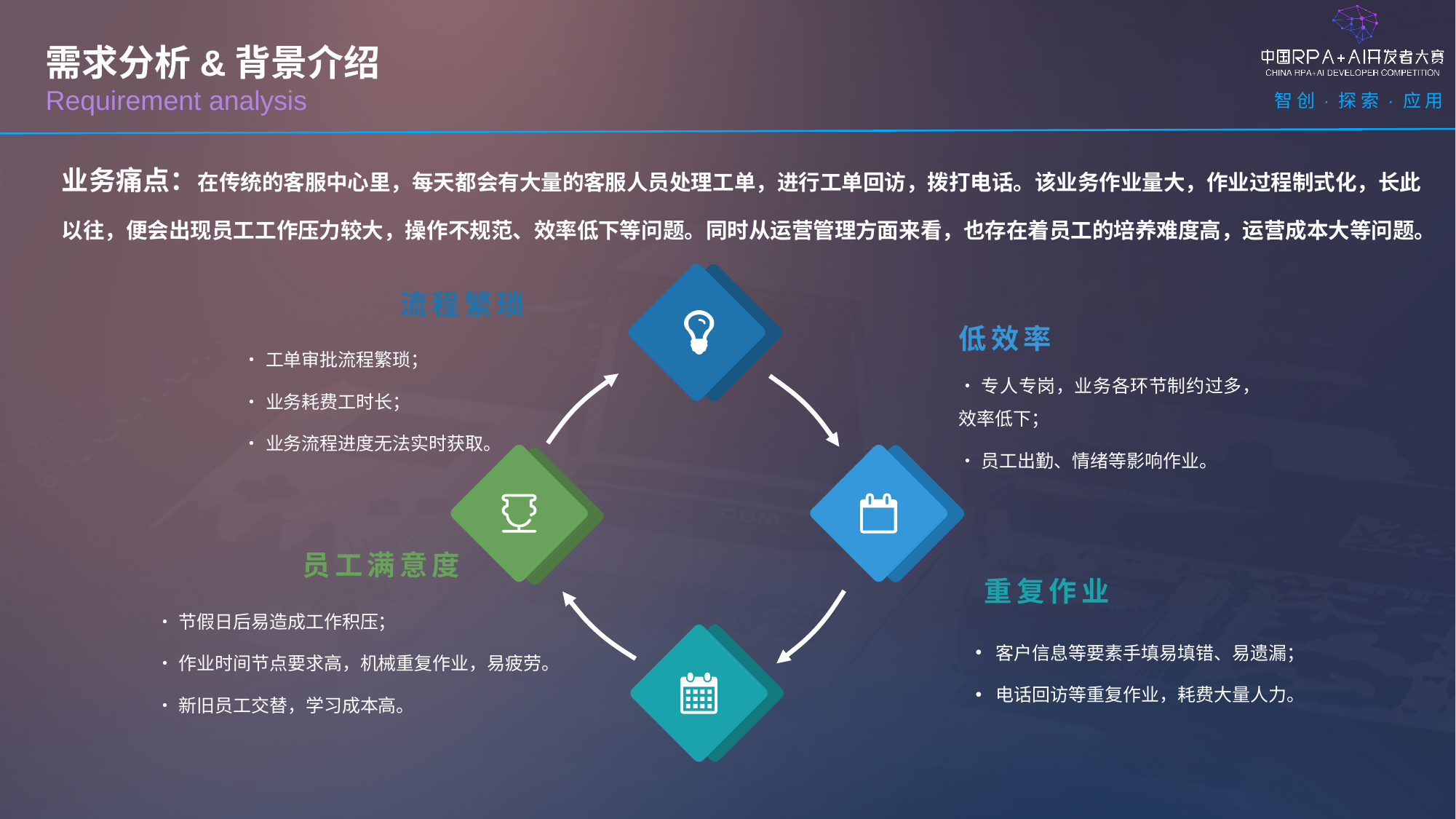

需求分析&背景介绍
Requirement analysis
业务痛点：在传统的客服中心里，每天都会有大量的客服人员处理工单，进行工单回访，拨打电话。该业务作业量大，作业过程制式化，长此以往，便会出现员工工作压力较大，操作不规范、效率低下等问题。同时从运营管理方面来看，也存在着员工的培养难度高，运营成本大等问题。

流程繁琐
低效率

•工单审批流程繁琐；
•业务耗费工时长；
•业务流程进度无法实时获取。

•专人专岗，业务各环节制约过多，效率低下；
•员工出勤、情绪等影响作业。

员工满意度
重复作业

•节假日后易造成工作积压；
•作业时间节点要求高，机械重复作业，易疲劳。
•新旧员工交替，学习成本高。

客户信息等要素手填易填错、易遗漏；
电话回访等重复作业，耗费大量人力。